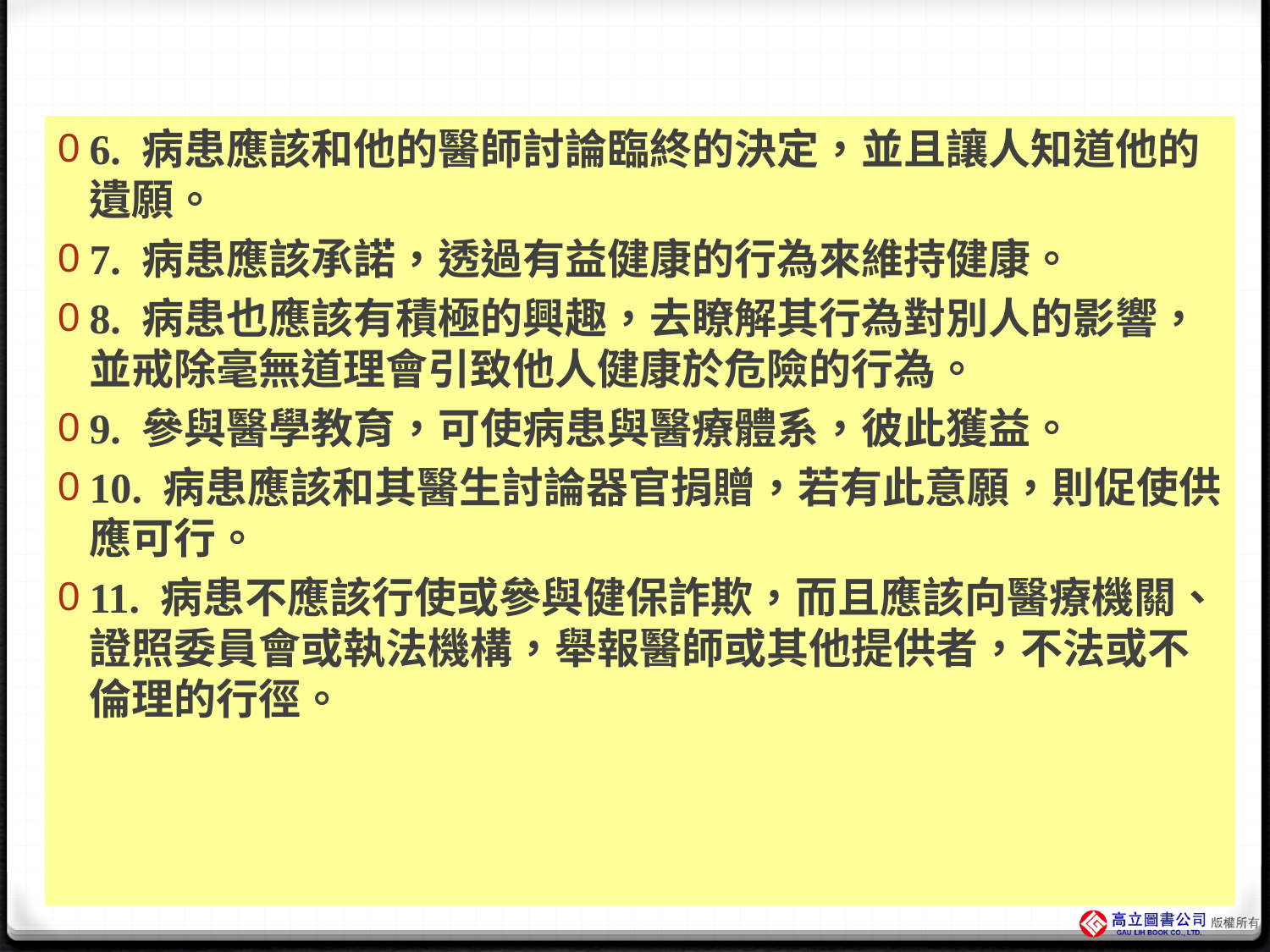

#
6. 病患應該和他的醫師討論臨終的決定，並且讓人知道他的遺願。
7. 病患應該承諾，透過有益健康的行為來維持健康。
8. 病患也應該有積極的興趣，去瞭解其行為對別人的影響，並戒除毫無道理會引致他人健康於危險的行為。
9. 參與醫學教育，可使病患與醫療體系，彼此獲益。
10. 病患應該和其醫生討論器官捐贈，若有此意願，則促使供應可行。
11. 病患不應該行使或參與健保詐欺，而且應該向醫療機關、證照委員會或執法機構，舉報醫師或其他提供者，不法或不倫理的行徑。